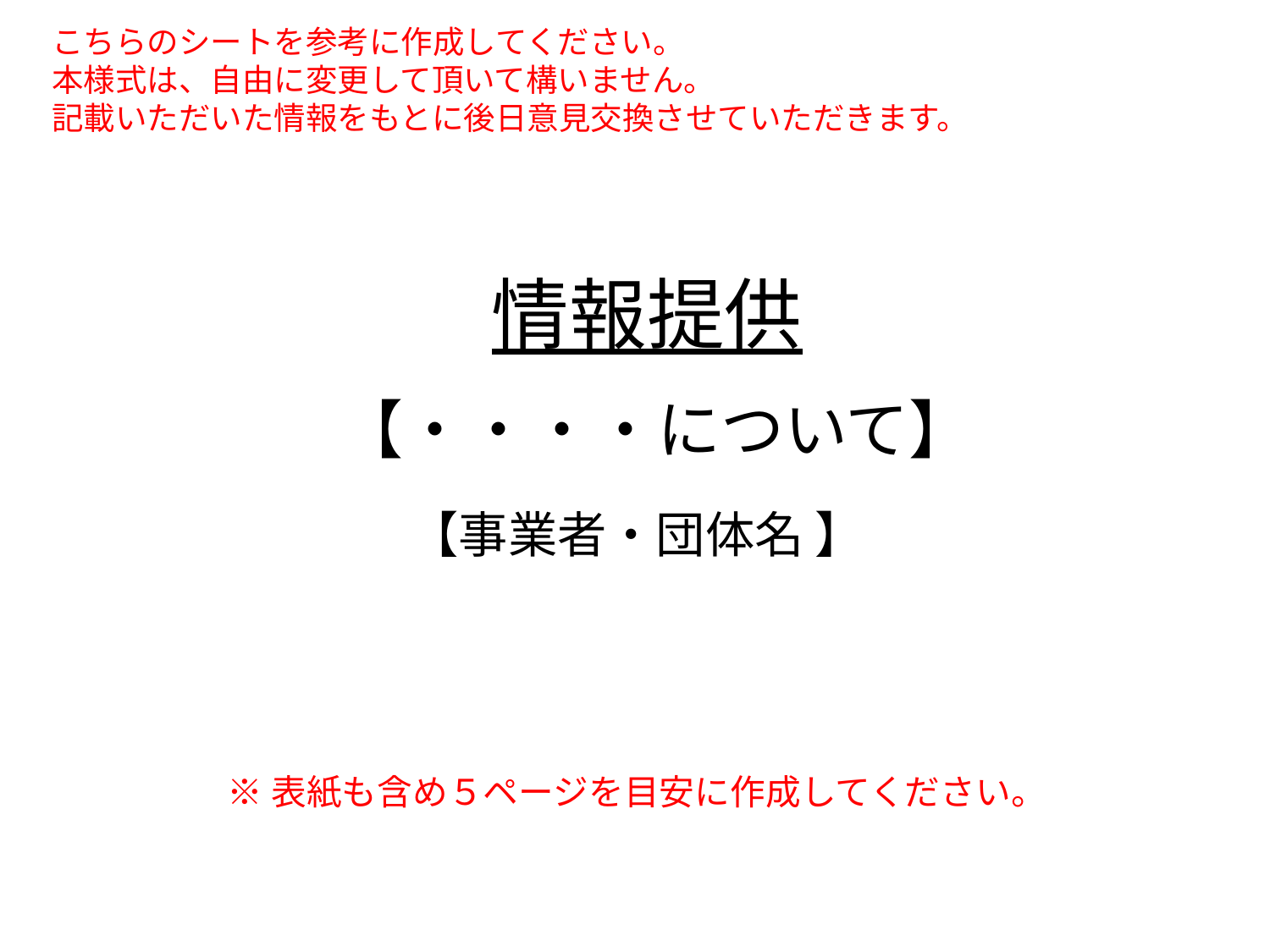

こちらのシートを参考に作成してください。
本様式は、自由に変更して頂いて構いません。
記載いただいた情報をもとに後日意見交換させていただきます。

情報提供
# 【・・・・について】
【事業者・団体名 】
※表紙も含め５ページを目安に作成してください。